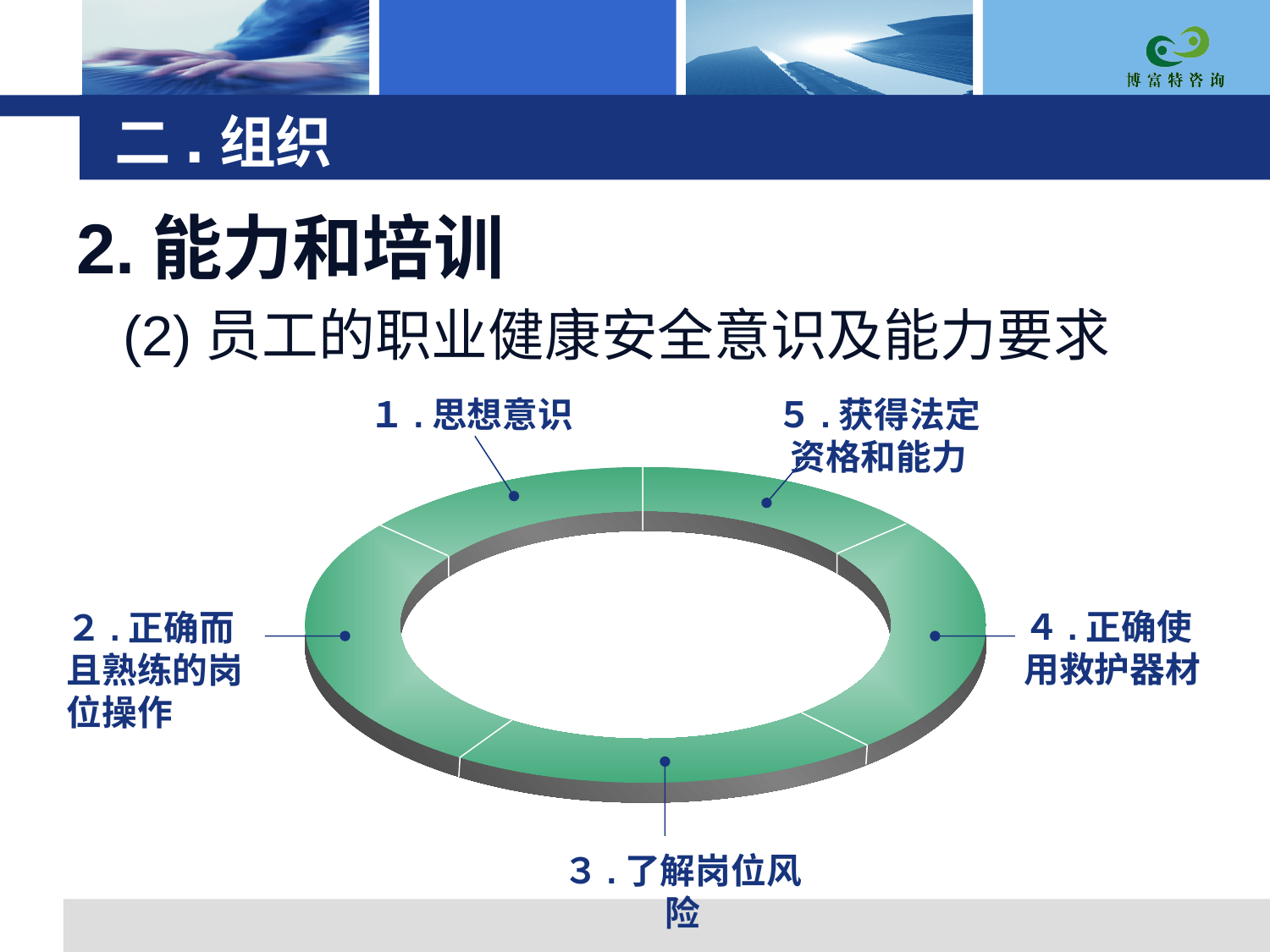

# 二.组织
2.能力和培训
   (2)员工的职业健康安全意识及能力要求
１.思想意识
５.获得法定资格和能力

４.正确使用救护器材
２.正确而且熟练的岗位操作

３.了解岗位风险